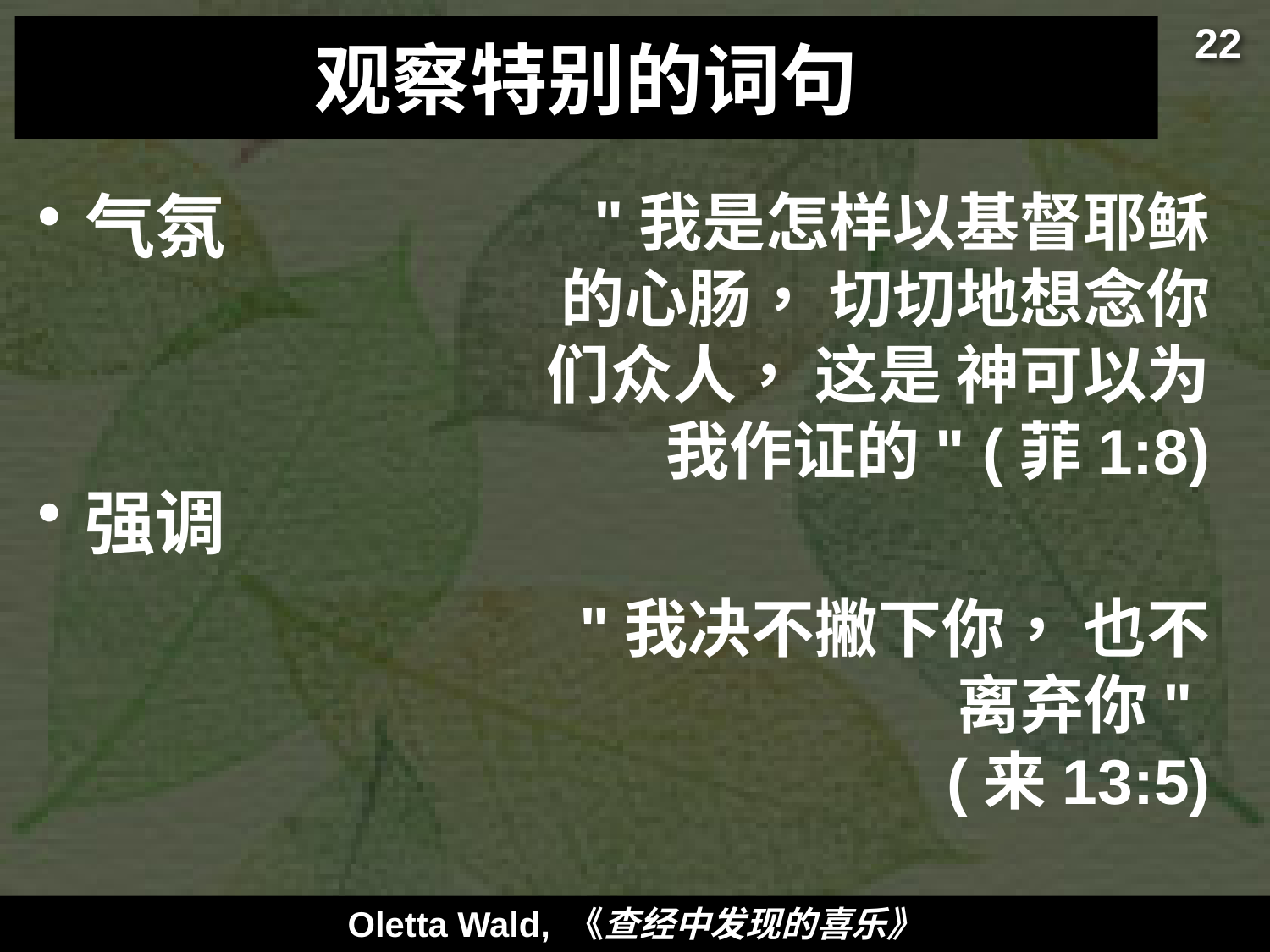

22
# 观察特别的词句
气氛

强调
"我是怎样以基督耶稣的心肠， 切切地想念你们众人， 这是 神可以为我作证的" (菲1:8)

"我决不撇下你， 也不离弃你"
(来13:5)
Oletta Wald, 《查经中发现的喜乐》